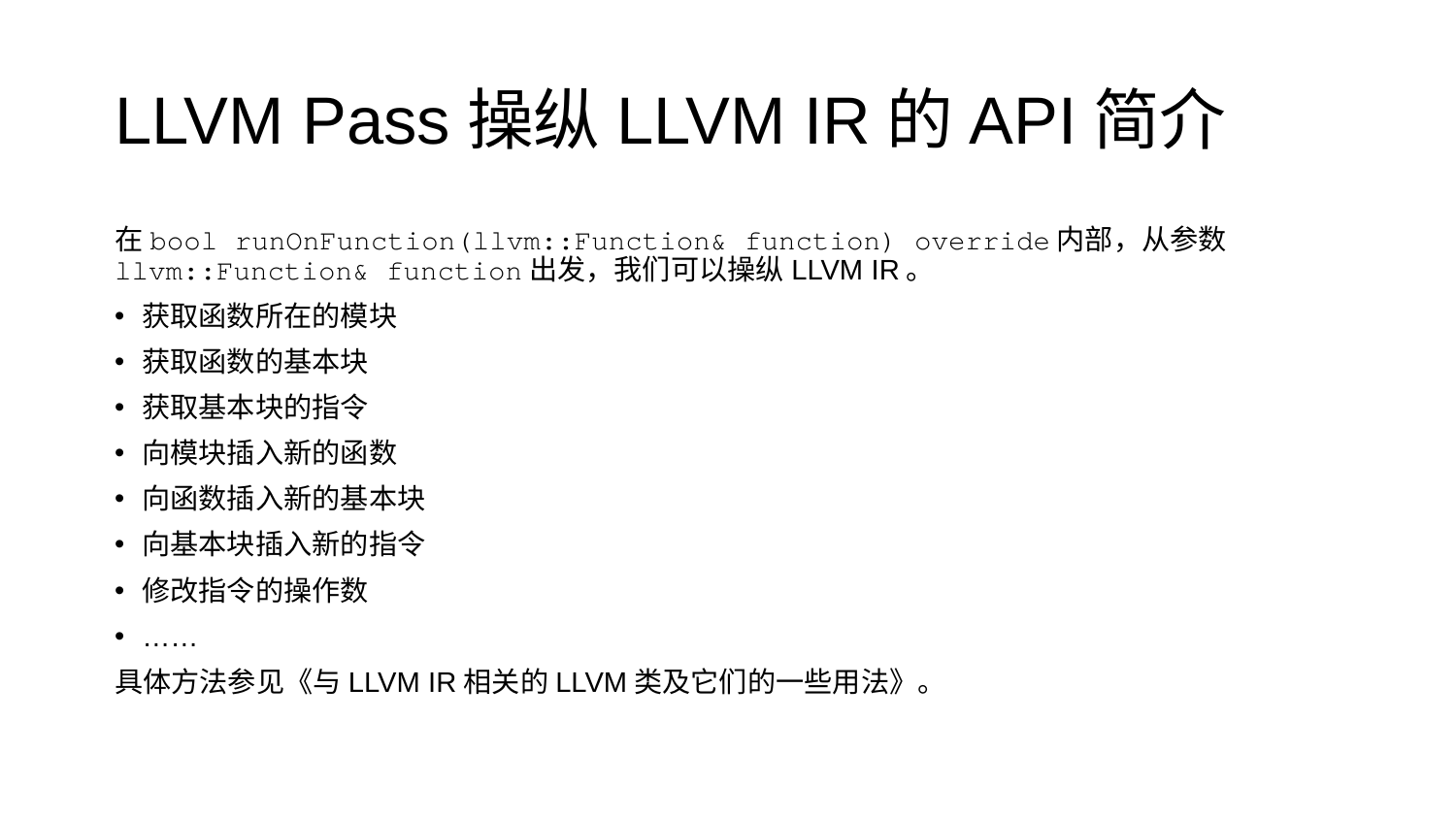

# LLVM Pass操纵LLVM IR的API简介
在bool runOnFunction(llvm::Function& function) override内部，从参数llvm::Function& function出发，我们可以操纵LLVM IR。
获取函数所在的模块
获取函数的基本块
获取基本块的指令
向模块插入新的函数
向函数插入新的基本块
向基本块插入新的指令
修改指令的操作数
……
具体方法参见《与LLVM IR相关的LLVM类及它们的一些用法》。